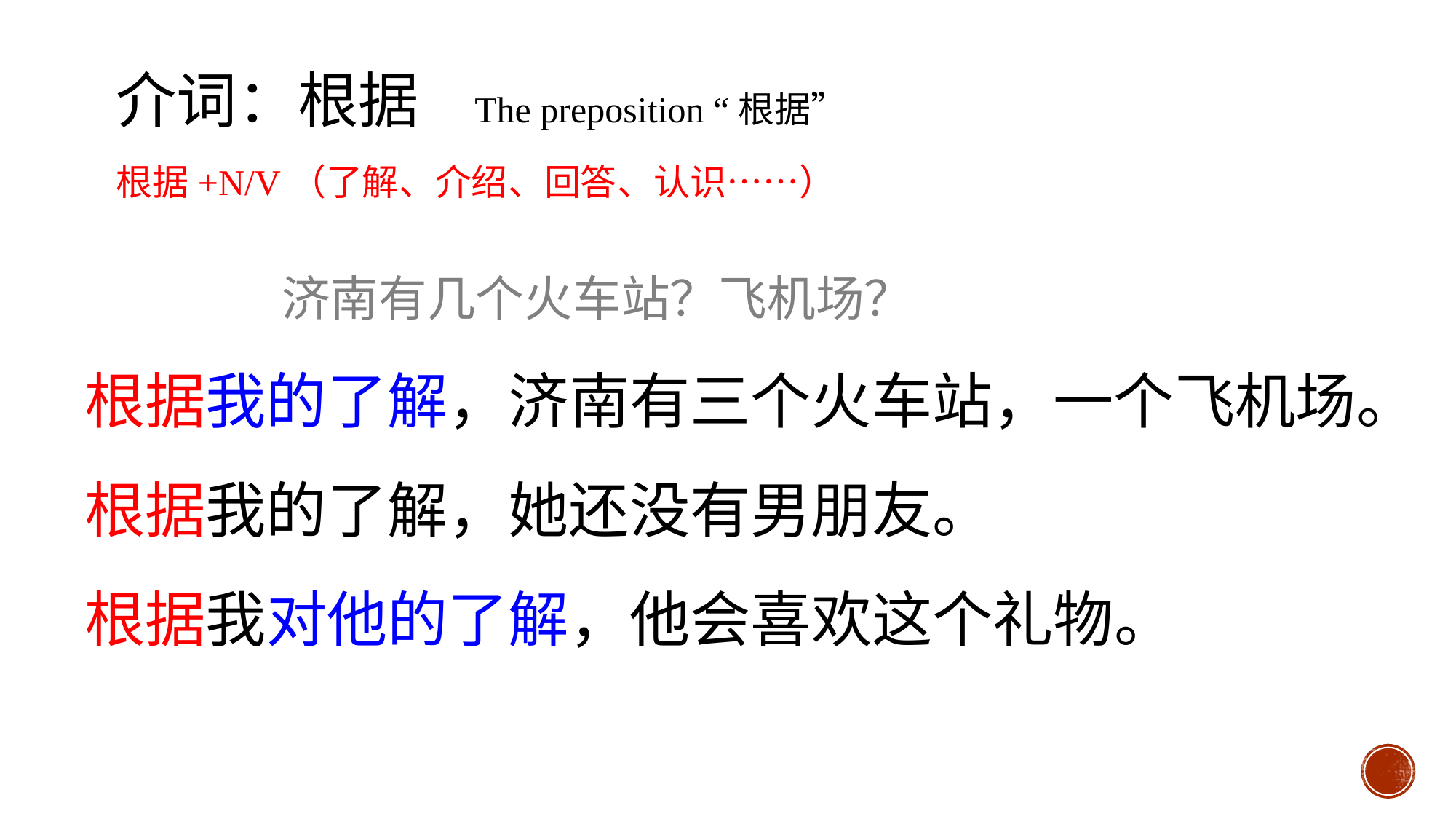

介词：根据   The preposition “根据”
根据+N/V（了解、介绍、回答、认识……）
                 济南有几个火车站？飞机场？
根据我的了解，济南有三个火车站，一个飞机场。
根据我的了解，她还没有男朋友。
根据我对他的了解，他会喜欢这个礼物。